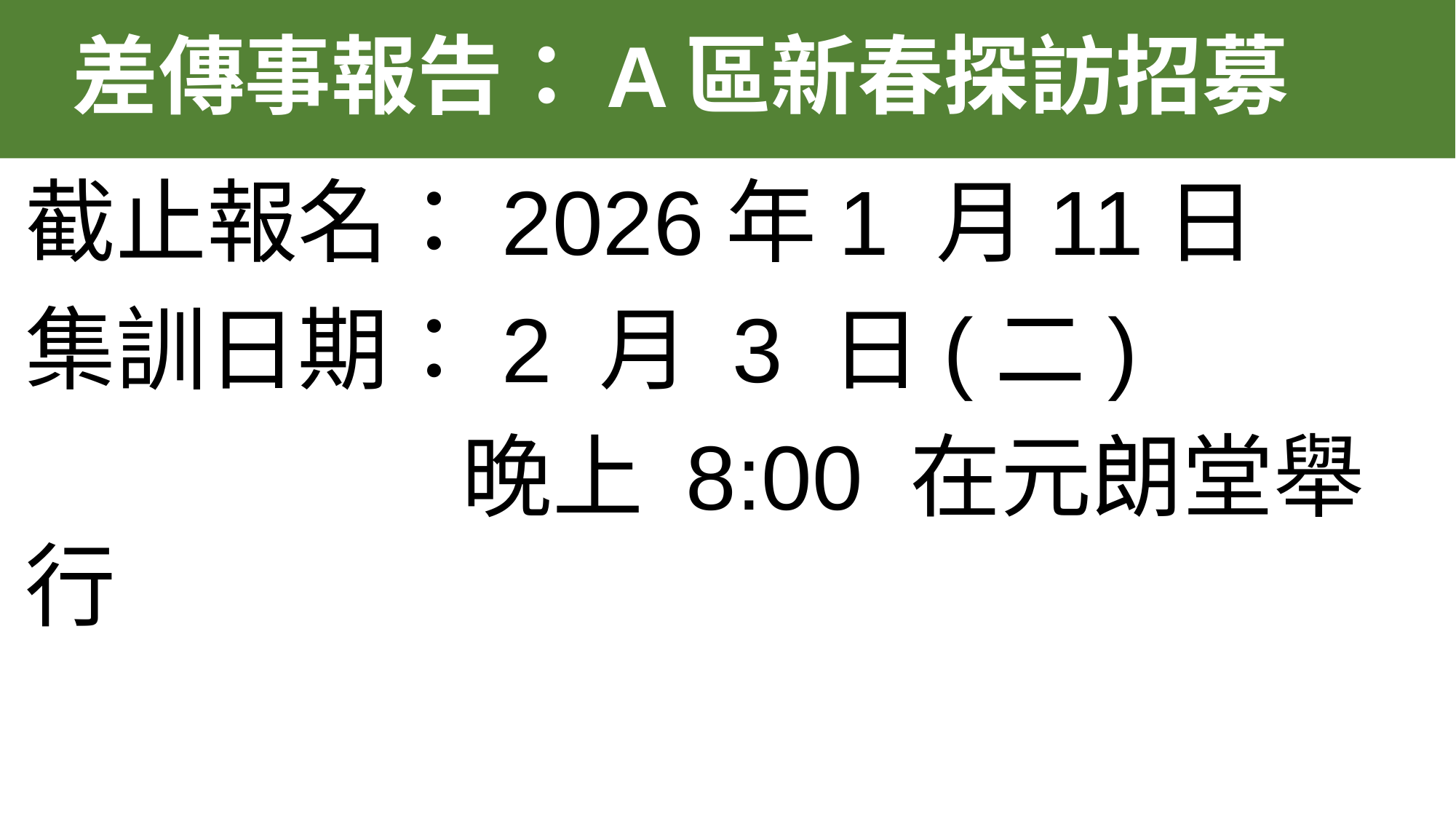

差傳事報告：A區新春探訪招募
截止報名：2026年1 月11日
集訓日期：2 月 3 日(二)
				晚上 8:00 在元朗堂舉行